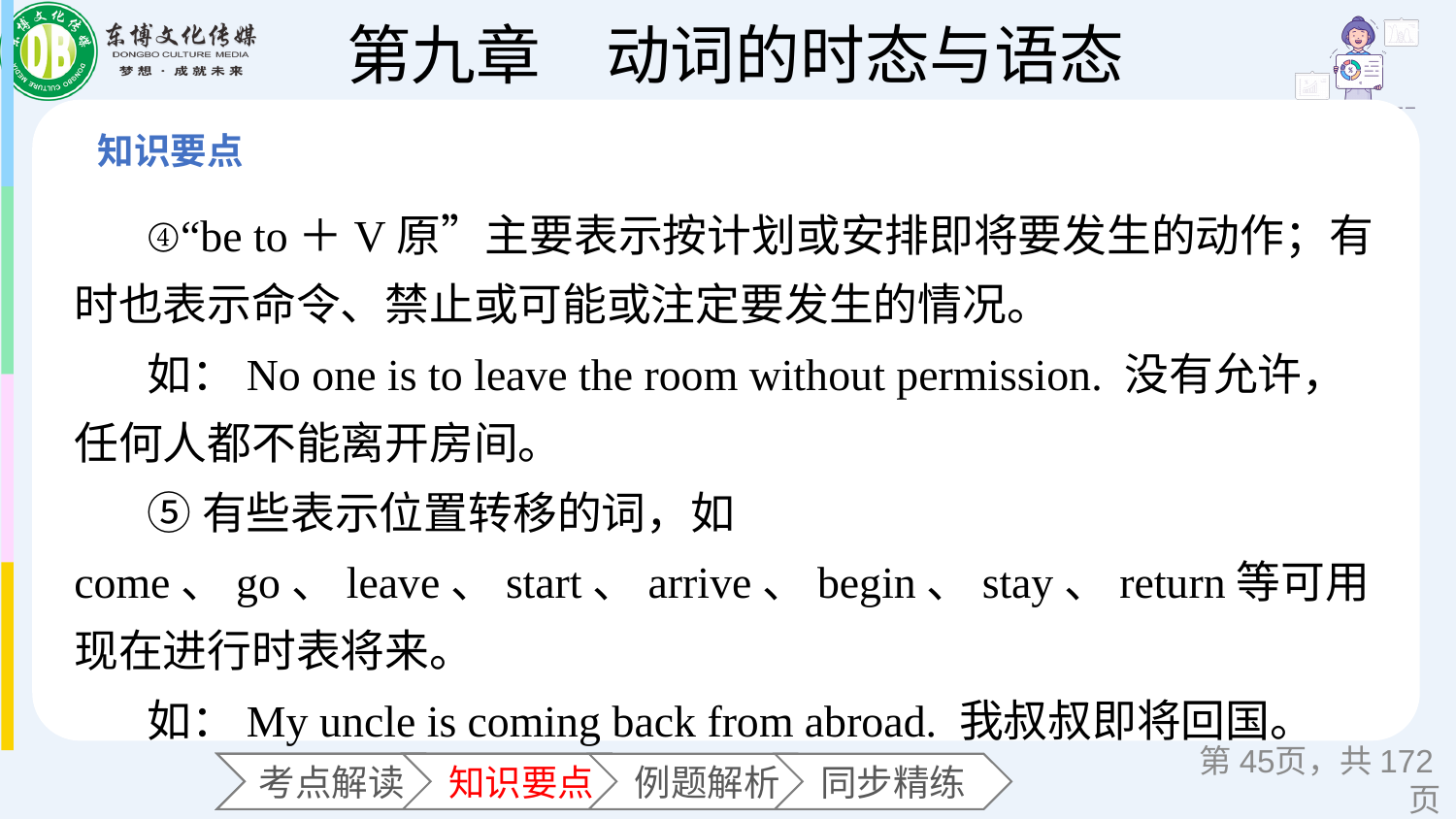

④“be to＋V原”主要表示按计划或安排即将要发生的动作；有时也表示命令、禁止或可能或注定要发生的情况。
如：No one is to leave the room without permission. 没有允许，任何人都不能离开房间。
⑤有些表示位置转移的词，如come、go、leave、start、arrive、begin、stay、return等可用现在进行时表将来。
如：My uncle is coming back from abroad. 我叔叔即将回国。
第45页，共172页